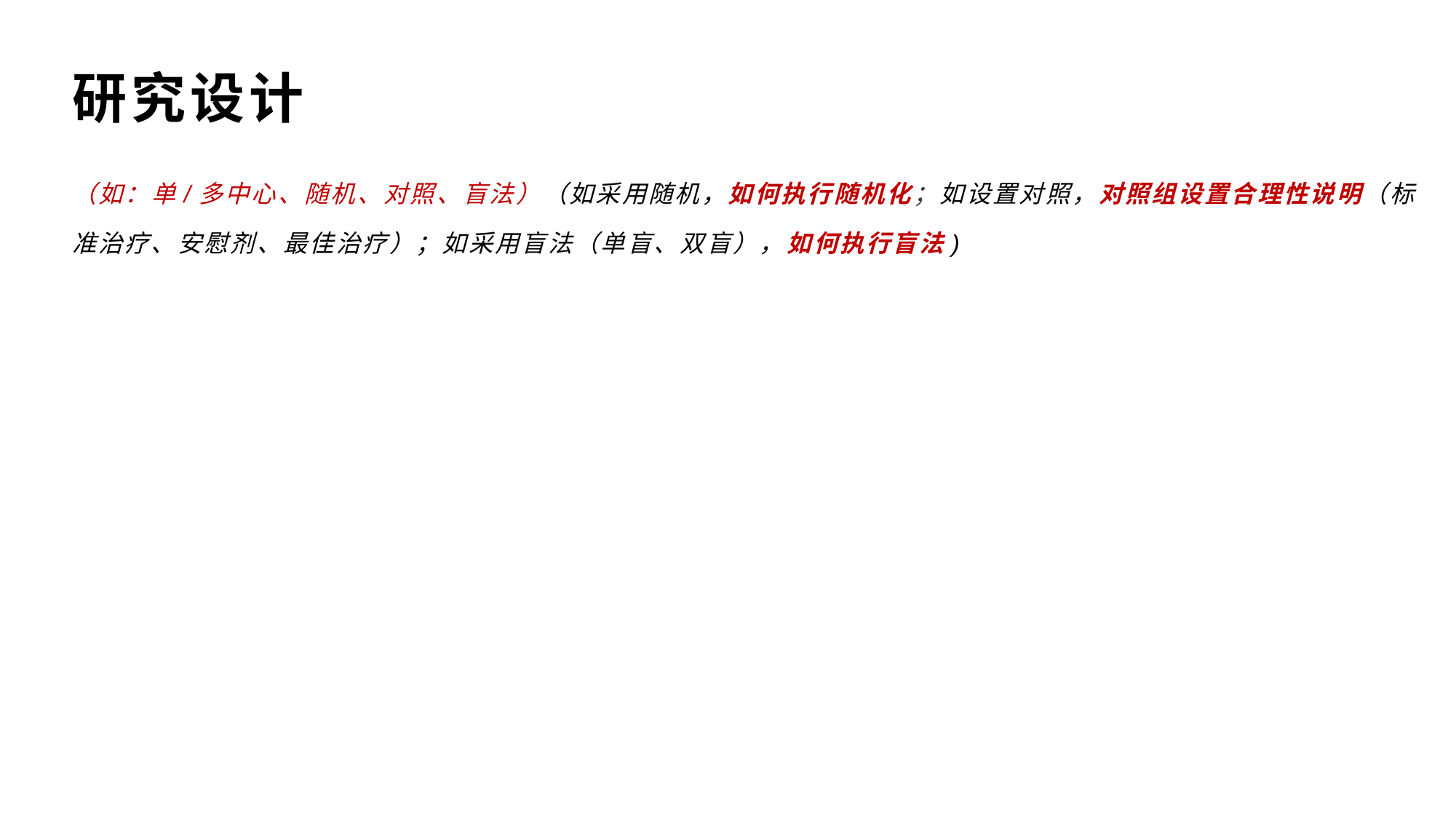

# 研究设计
（如：单/多中心、随机、对照、盲法）（如采用随机，如何执行随机化；如设置对照，对照组设置合理性说明（标准治疗、安慰剂、最佳治疗）；如采用盲法（单盲、双盲），如何执行盲法)